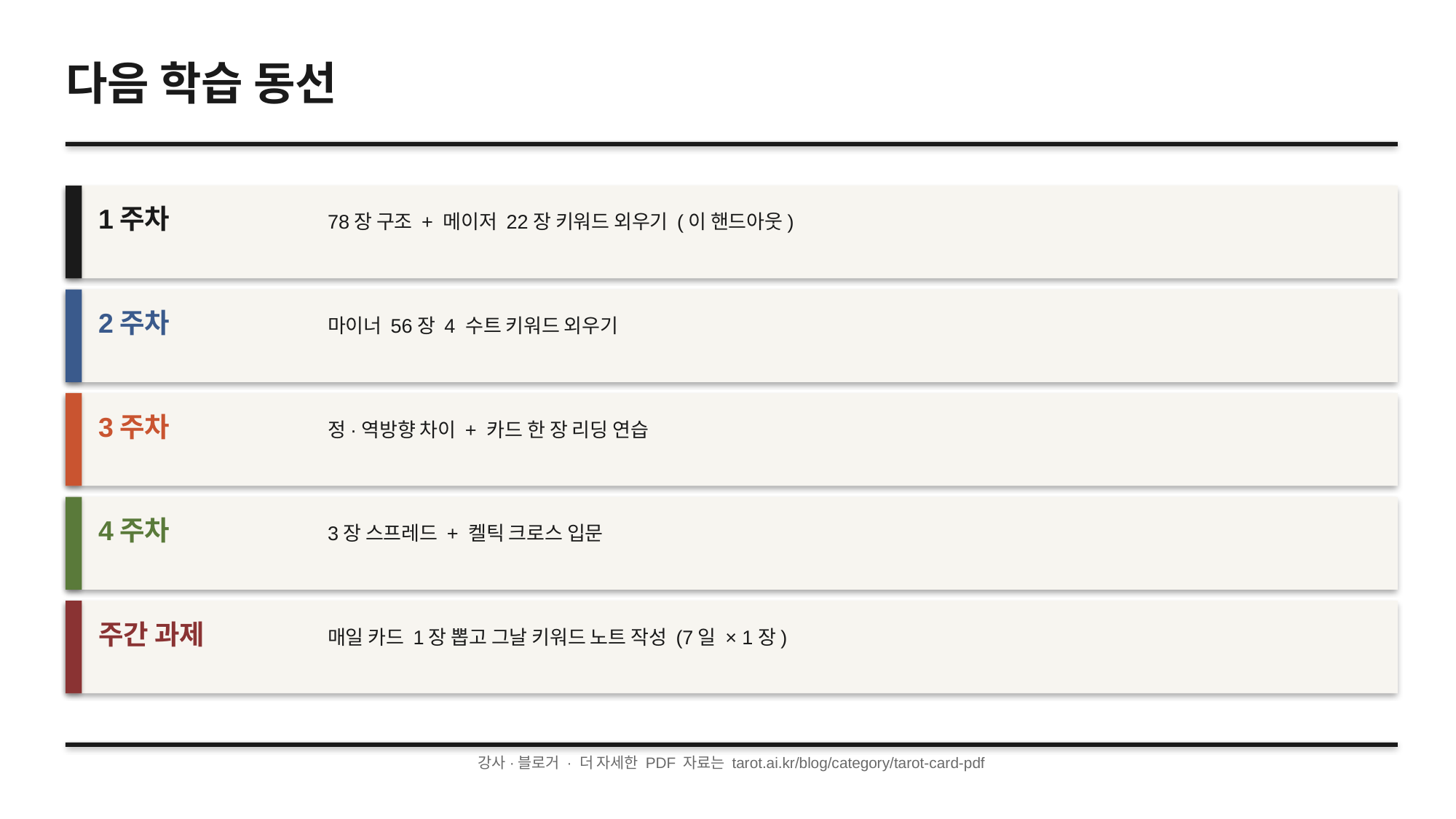

다음 학습 동선

1주차
78장 구조 + 메이저 22장 키워드 외우기 (이 핸드아웃)

2주차
마이너 56장 4 수트 키워드 외우기

3주차
정·역방향 차이 + 카드 한 장 리딩 연습

4주차
3장 스프레드 + 켈틱 크로스 입문

주간 과제
매일 카드 1장 뽑고 그날 키워드 노트 작성 (7일 × 1장)

강사·블로거 · 더 자세한 PDF 자료는 tarot.ai.kr/blog/category/tarot-card-pdf